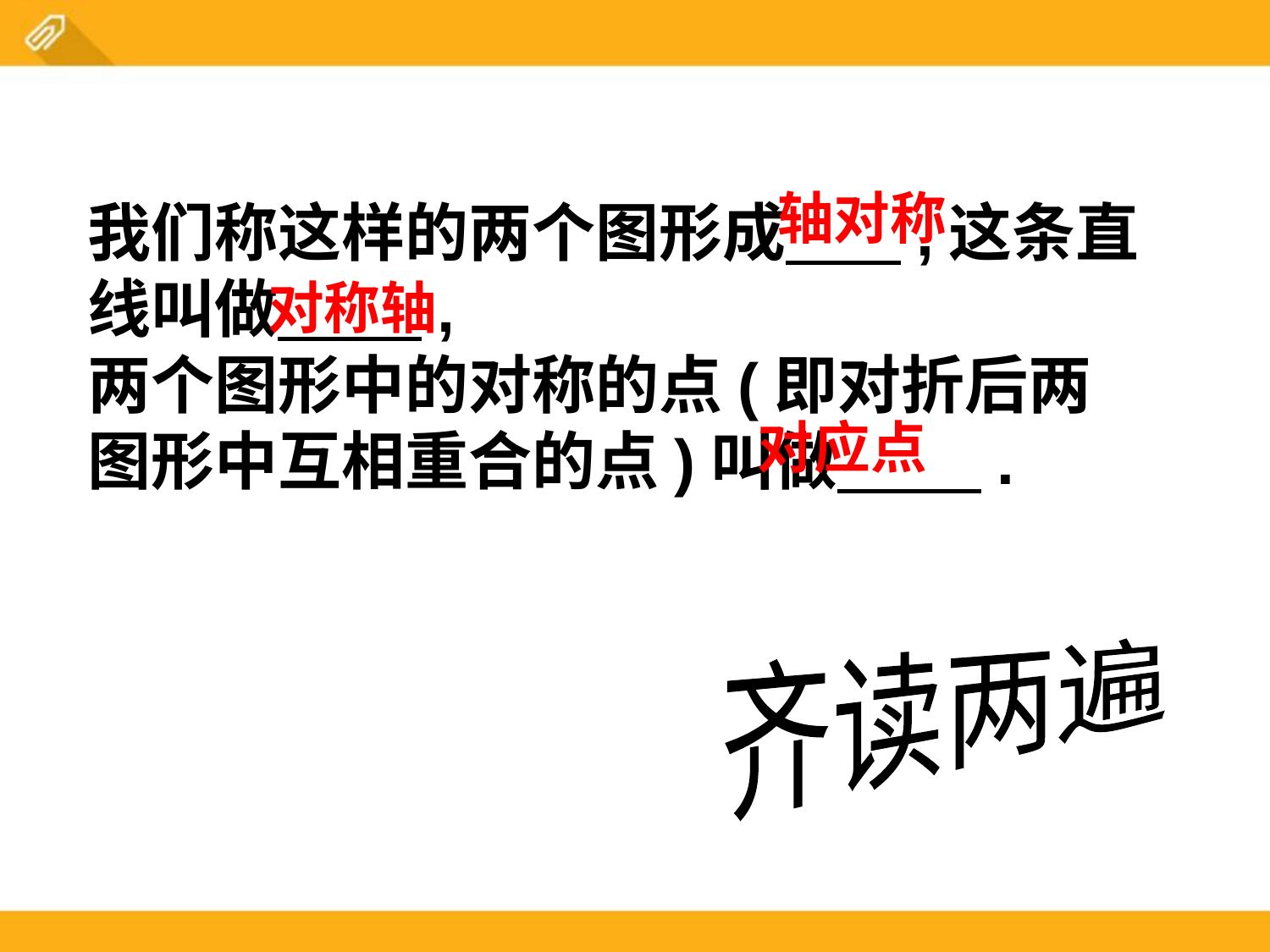

轴对称
我们称这样的两个图形成        ,这条直线叫做          ,
两个图形中的对称的点(即对折后两图形中互相重合的点)叫做          .
对称轴
对应点
齐读两遍